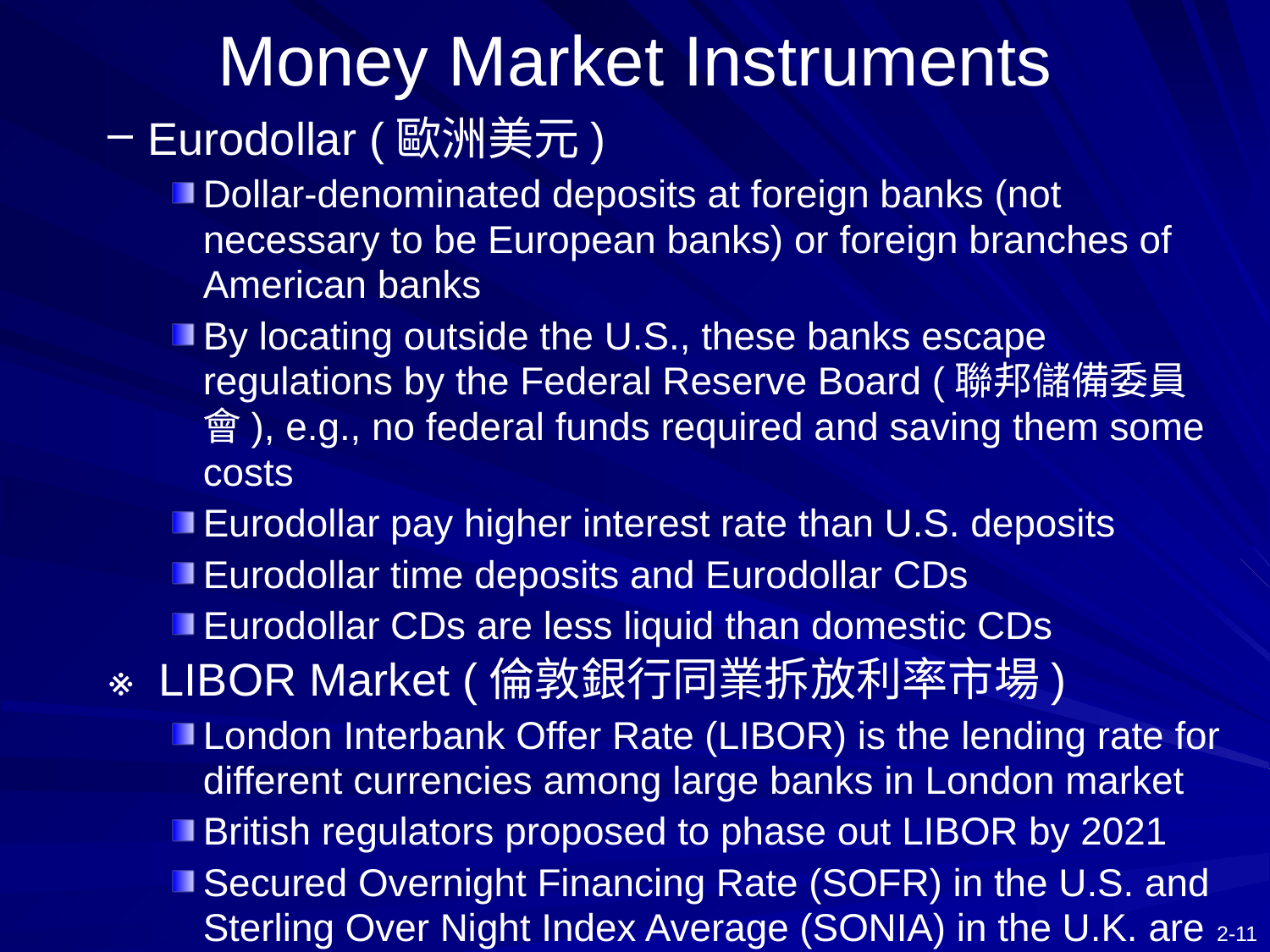

# Money Market Instruments
Eurodollar (歐洲美元)
Dollar-denominated deposits at foreign banks (not necessary to be European banks) or foreign branches of American banks
By locating outside the U.S., these banks escape regulations by the Federal Reserve Board (聯邦儲備委員會), e.g., no federal funds required and saving them some costs
Eurodollar pay higher interest rate than U.S. deposits
Eurodollar time deposits and Eurodollar CDs
Eurodollar CDs are less liquid than domestic CDs
※ LIBOR Market (倫敦銀行同業拆放利率市場)
London Interbank Offer Rate (LIBOR) is the lending rate for different currencies among large banks in London market
British regulators proposed to phase out LIBOR by 2021
Secured Overnight Financing Rate (SOFR) in the U.S. and Sterling Over Night Index Average (SONIA) in the U.K. are established to replace LIBOR